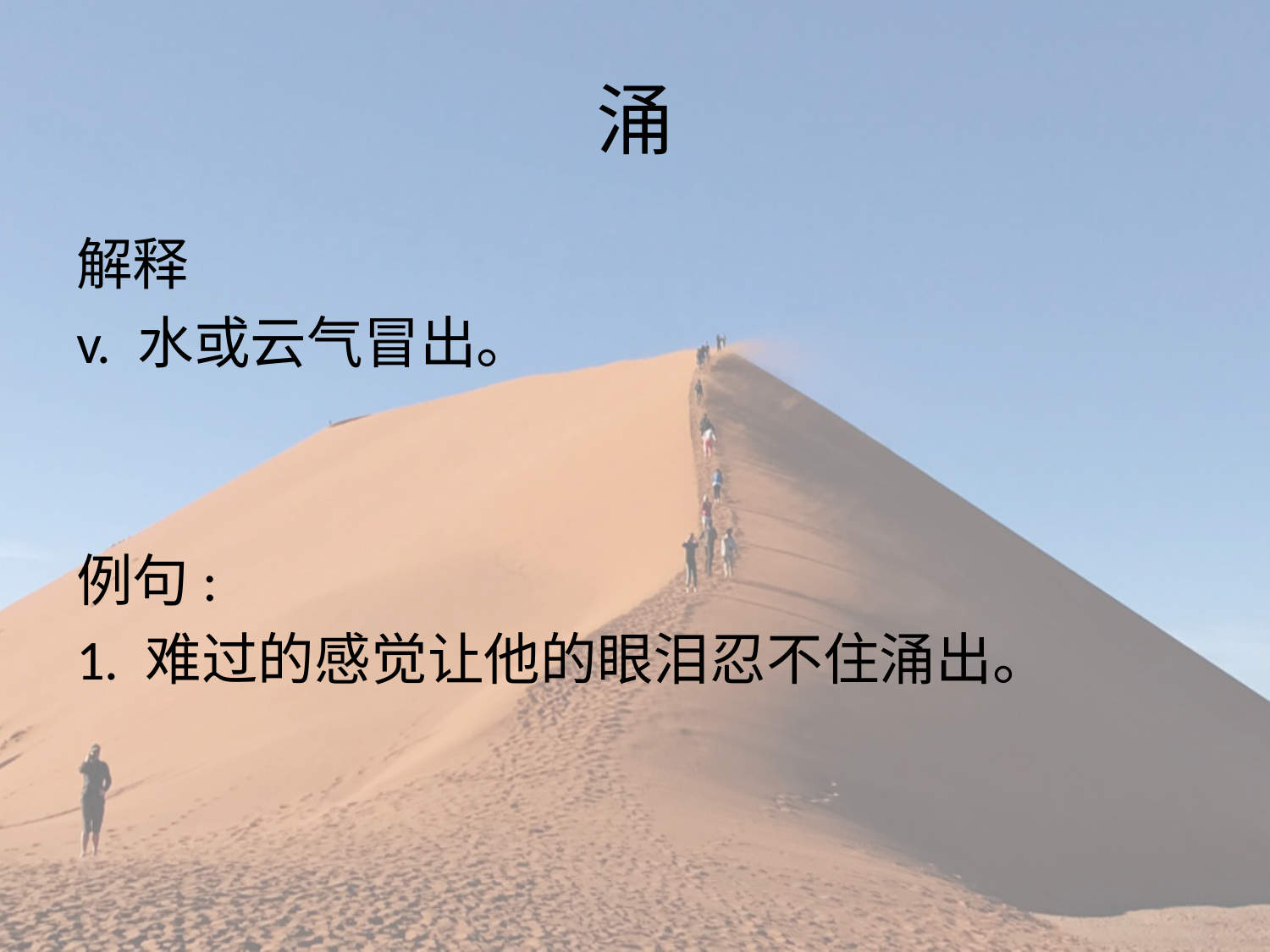

# 涌
解释
v. 水或云气冒出。

例句:
1. 难过的感觉让他的眼泪忍不住涌出。